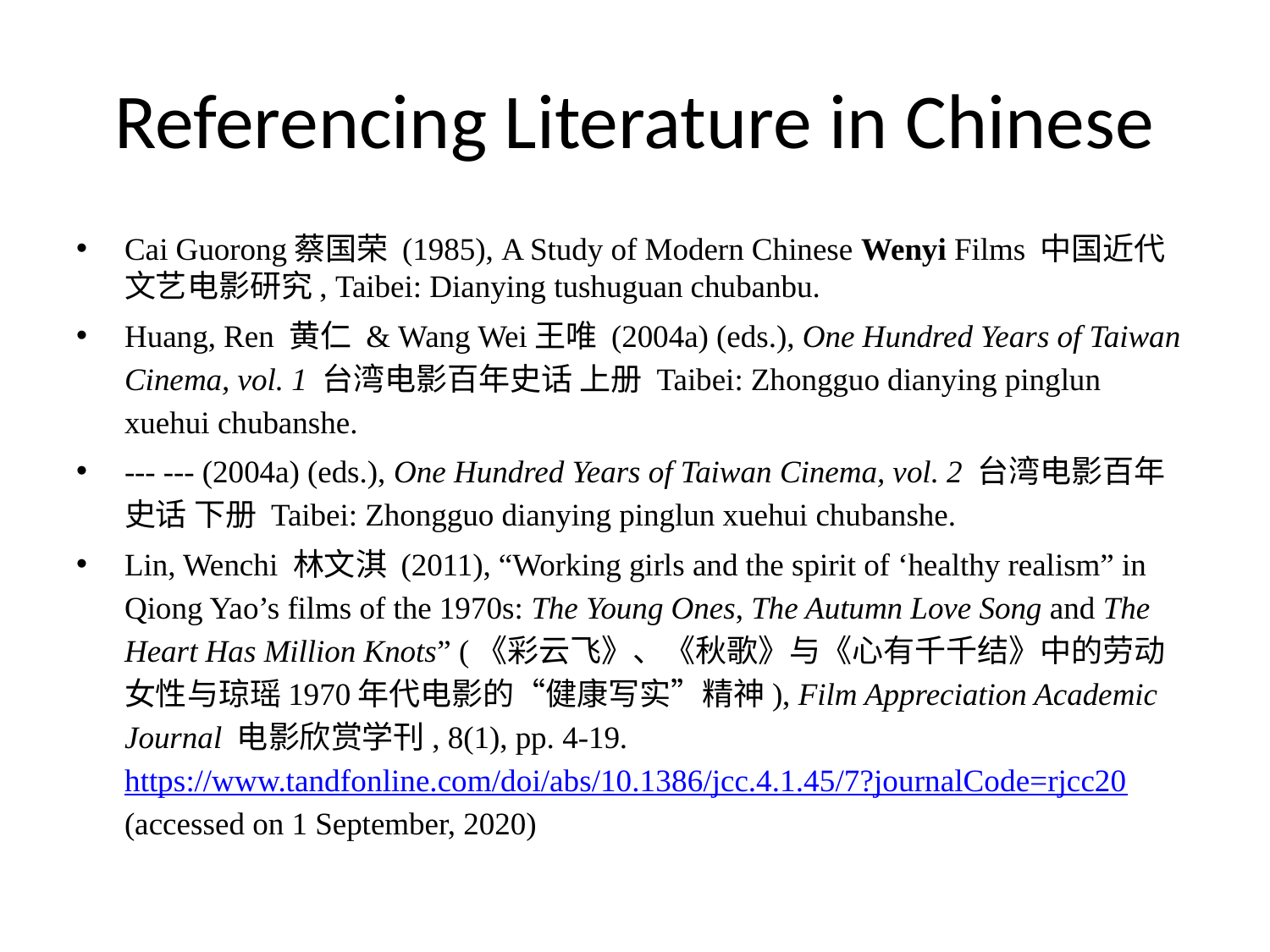

# Referencing Literature in Chinese
Cai Guorong蔡国荣 (1985), A Study of Modern Chinese Wenyi Films 中国近代文艺电影研究, Taibei: Dianying tushuguan chubanbu.
Huang, Ren 黄仁 & Wang Wei王唯 (2004a) (eds.), One Hundred Years of Taiwan Cinema, vol. 1 台湾电影百年史话 上册 Taibei: Zhongguo dianying pinglun xuehui chubanshe.
--- --- (2004a) (eds.), One Hundred Years of Taiwan Cinema, vol. 2 台湾电影百年史话 下册 Taibei: Zhongguo dianying pinglun xuehui chubanshe.
Lin, Wenchi 林文淇 (2011), “Working girls and the spirit of ‘healthy realism” in Qiong Yao’s films of the 1970s: The Young Ones, The Autumn Love Song and The Heart Has Million Knots” (《彩云飞》、《秋歌》与《心有千千结》中的劳动女性与琼瑶1970年代电影的“健康写实”精神), Film Appreciation Academic Journal 电影欣赏学刊, 8(1), pp. 4-19. https://www.tandfonline.com/doi/abs/10.1386/jcc.4.1.45/7?journalCode=rjcc20 (accessed on 1 September, 2020)